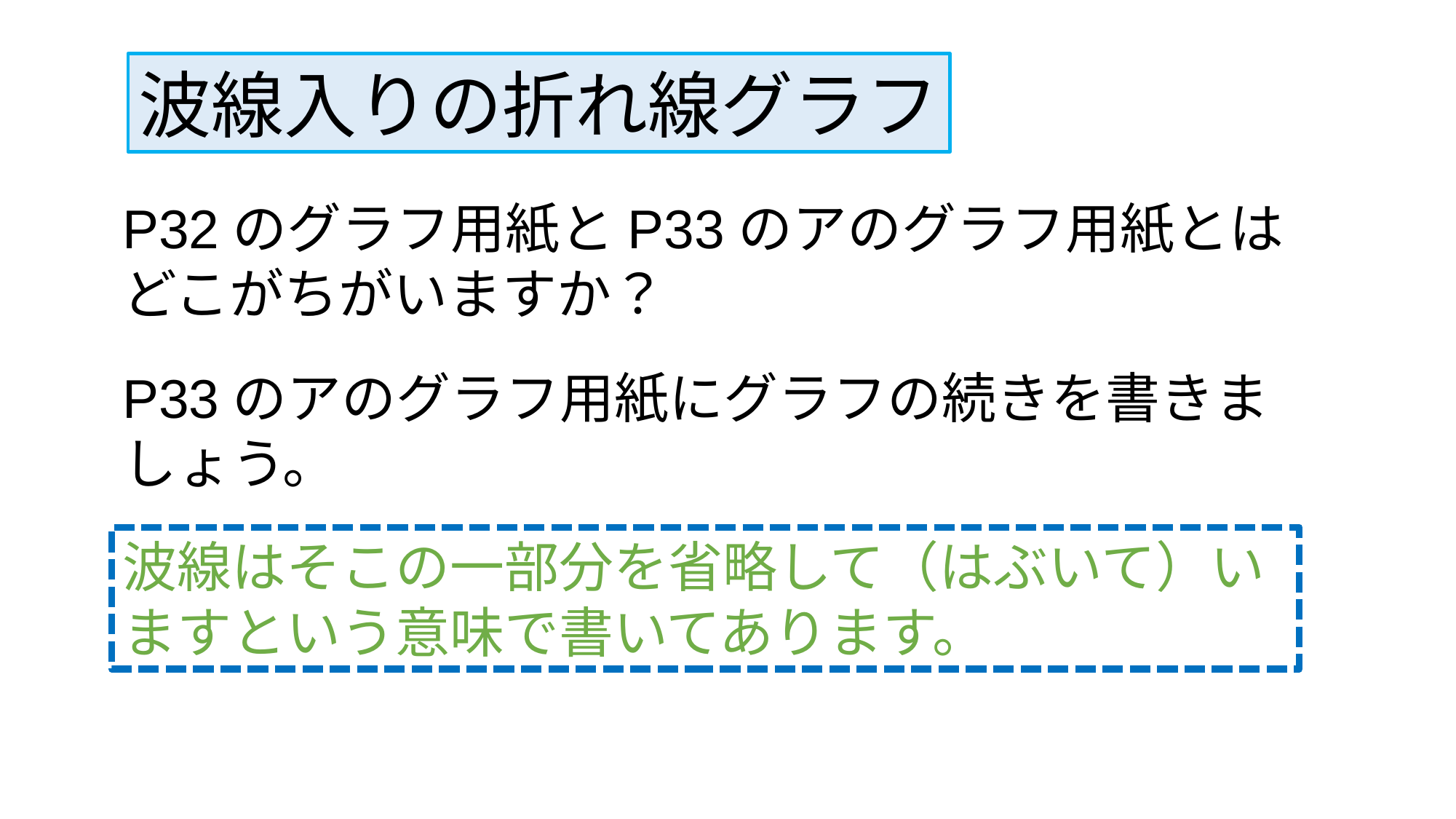

波線入りの折れ線グラフ
P32のグラフ用紙とP33のアのグラフ用紙とはどこがちがいますか？
P33のアのグラフ用紙にグラフの続きを書きましょう。
波線はそこの一部分を省略して（はぶいて）いますという意味で書いてあります。